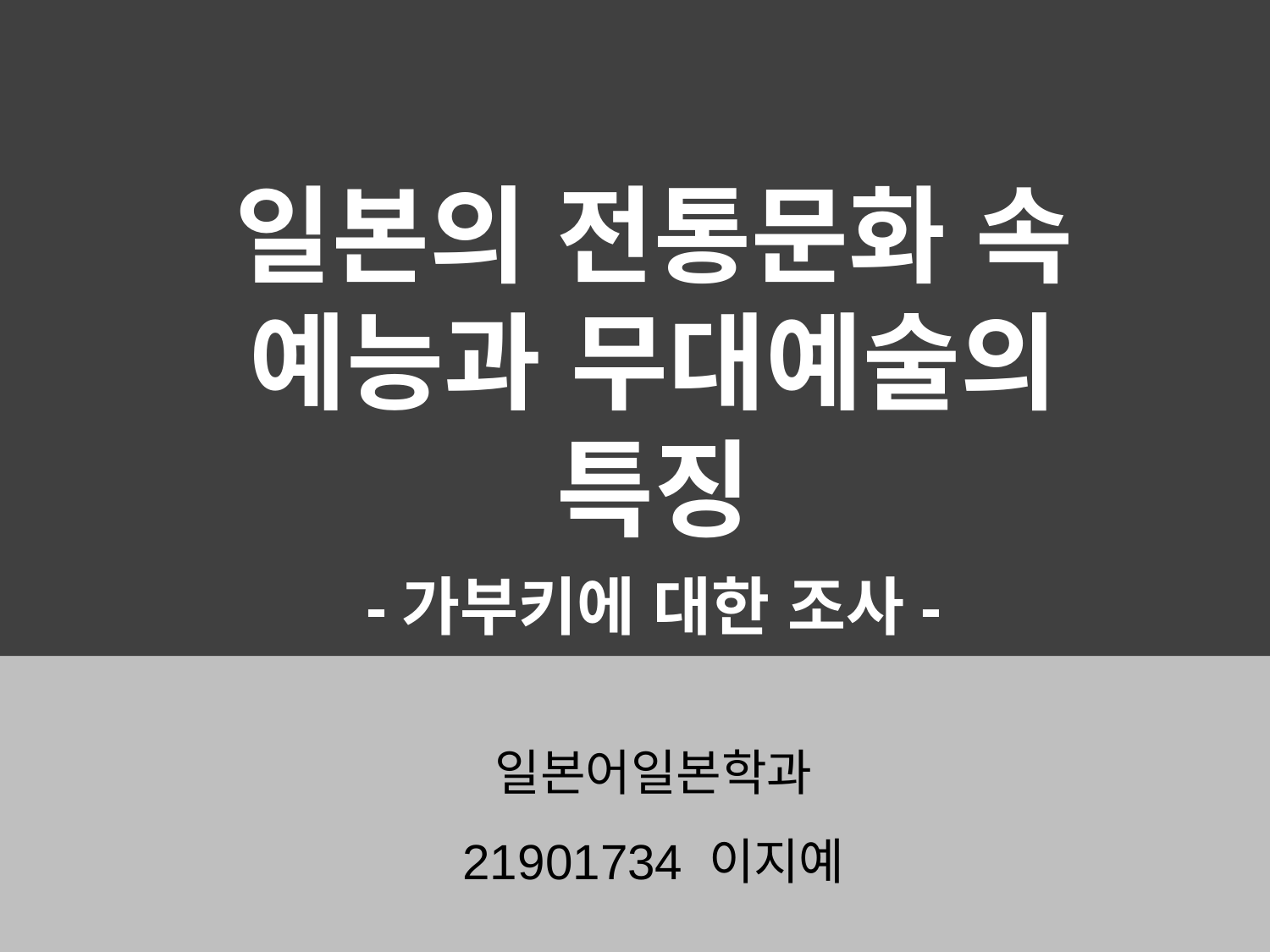

일본의 전통문화 속 예능과 무대예술의 특징

-가부키에 대한 조사-
일본어일본학과
21901734 이지예